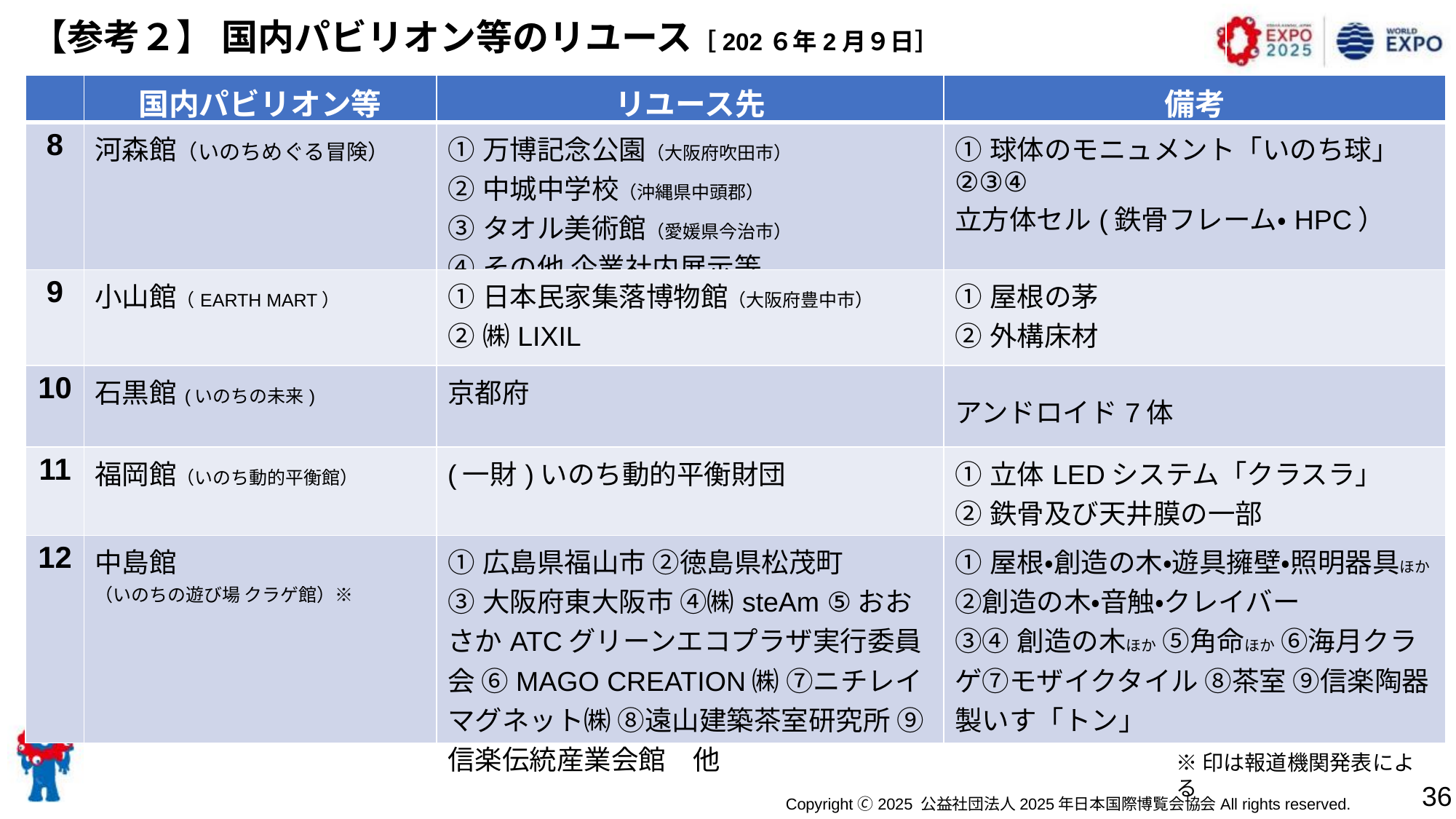

入場券販売状況（2025年８月31日時点）

【参考２】 国内パビリオン等のリユース［202６年2月９日］
|  | 国内パビリオン等 | リユース先 | 備考 |
| --- | --- | --- | --- |
| 8 | 河森館（いのちめぐる冒険） | ①万博記念公園（大阪府吹田市） ②中城中学校（沖縄県中頭郡） ③タオル美術館（愛媛県今治市） ④その他 企業社内展示等 | ①球体のモニュメント「いのち球」 ②③④ 立方体セル(鉄骨フレーム・HPC） |
| 9 | 小山館（EARTH MART） | ①日本民家集落博物館（大阪府豊中市） ②㈱LIXIL | ①屋根の茅 ②外構床材 |
| 10 | 石黒館(いのちの未来) | 京都府 | アンドロイド7体 |
| 11 | 福岡館（いのち動的平衡館） | (一財)いのち動的平衡財団 | ①立体LEDシステム「クラスラ」 ②鉄骨及び天井膜の一部 |
| 12 | 中島館 （いのちの遊び場 クラゲ館）※ | ①広島県福山市 ②徳島県松茂町 ③大阪府東大阪市 ④㈱steAm ⑤おおさかATCグリーンエコプラザ実行委員会 ⑥MAGO CREATION㈱ ⑦ニチレイマグネット㈱ ⑧遠山建築茶室研究所 ⑨信楽伝統産業会館　他 | ①屋根・創造の木・遊具擁壁・照明器具ほか ②創造の木・音触・クレイバー ③④創造の木ほか ⑤角命ほか ⑥海月クラゲ⑦モザイクタイル ⑧茶室 ⑨信楽陶器製いす「トン」 |
※印は報道機関発表による
36
Copyright 🄫 2025 公益社団法人2025年日本国際博覧会協会All rights reserved.